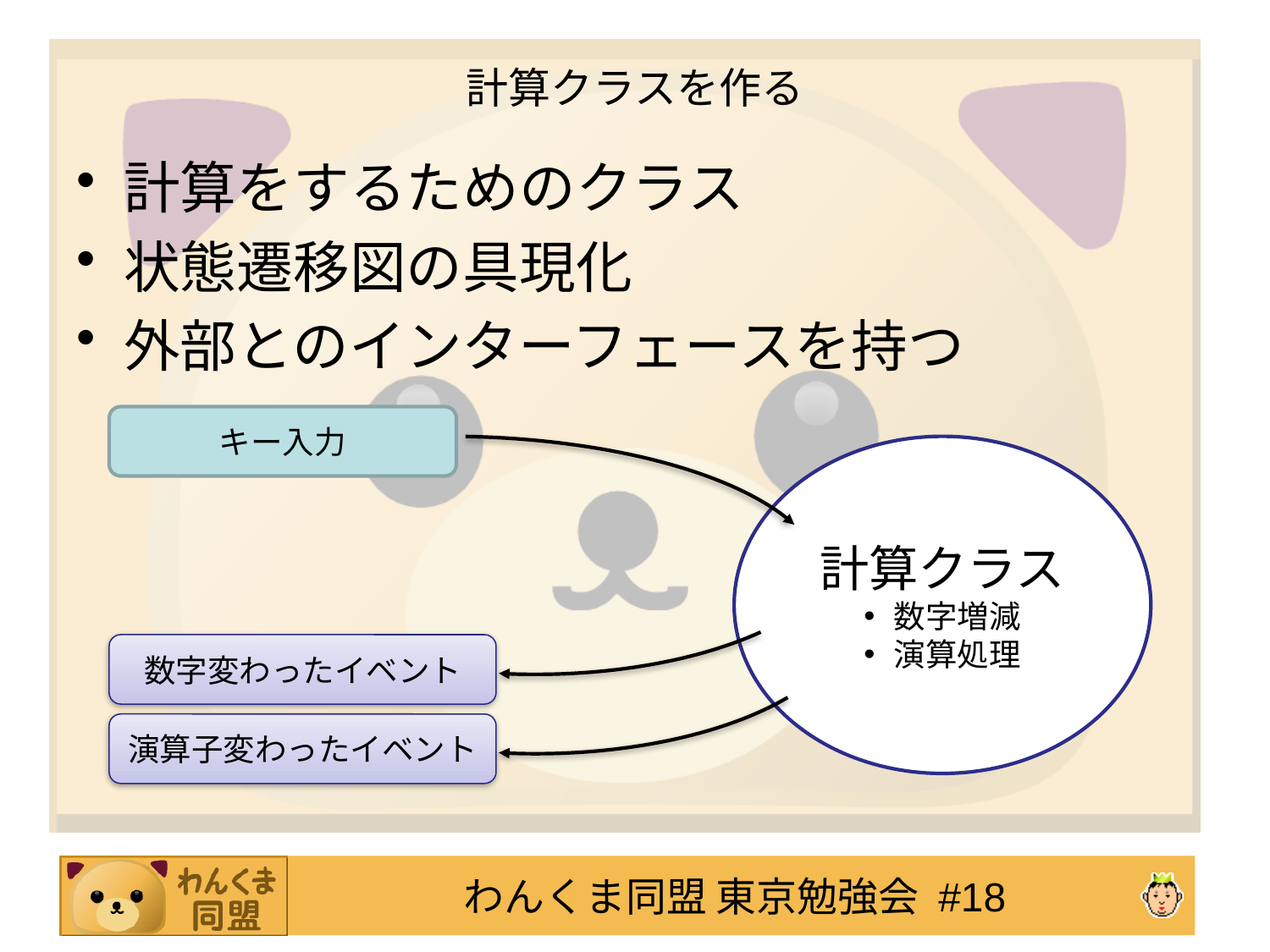

# 計算クラスを作る
計算をするためのクラス
状態遷移図の具現化
外部とのインターフェースを持つ

キー入力

計算クラス
数字増減
演算処理

数字変わったイベント
演算子変わったイベント